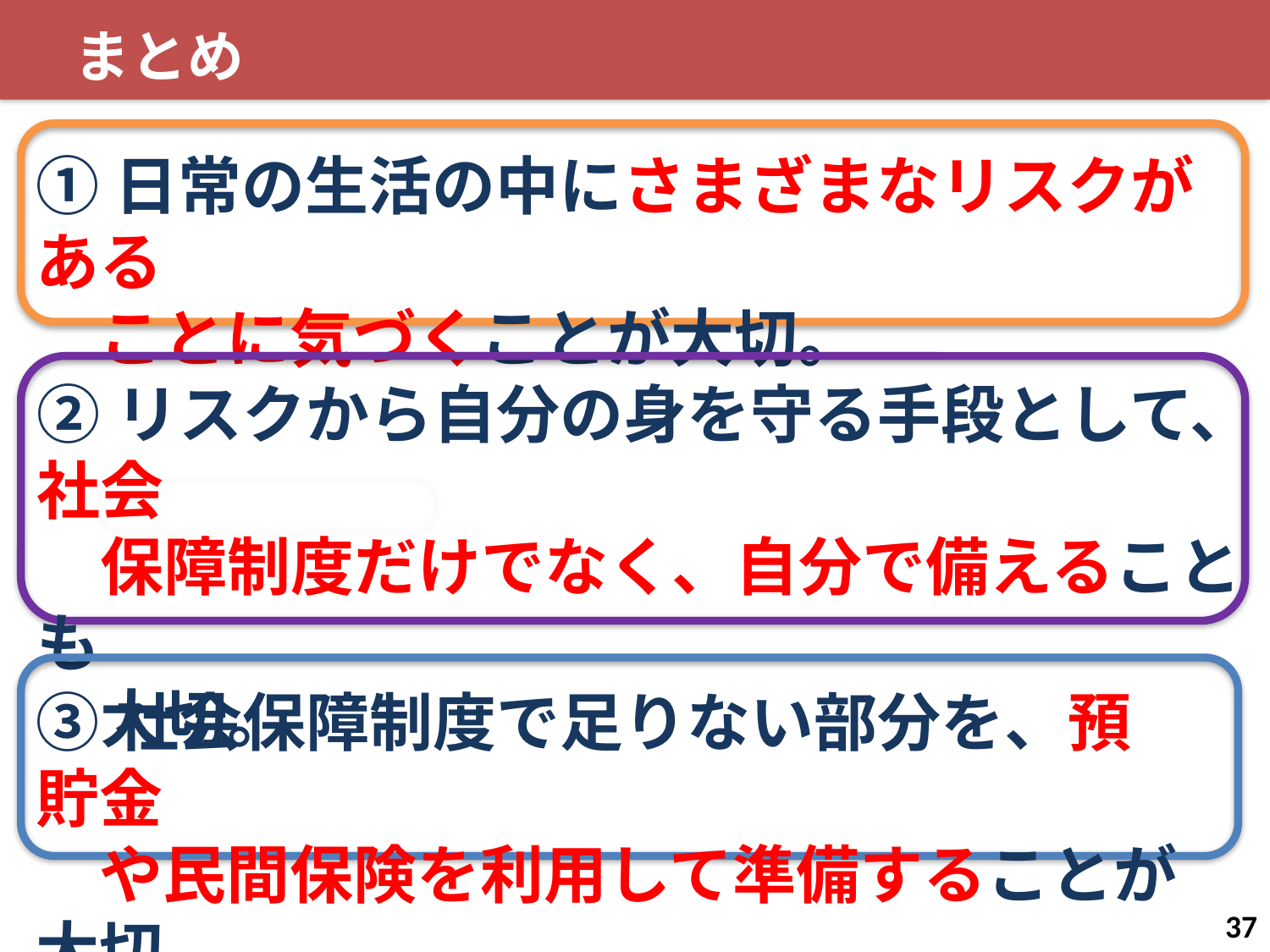

まとめ

①日常の生活の中にさまざまなリスクがある
　ことに気づくことが大切。

②リスクから自分の身を守る手段として、社会
　保障制度だけでなく、自分で備えることも
　大切。

③社会保障制度で足りない部分を、預貯金
　や民間保険を利用して準備することが大切。
37